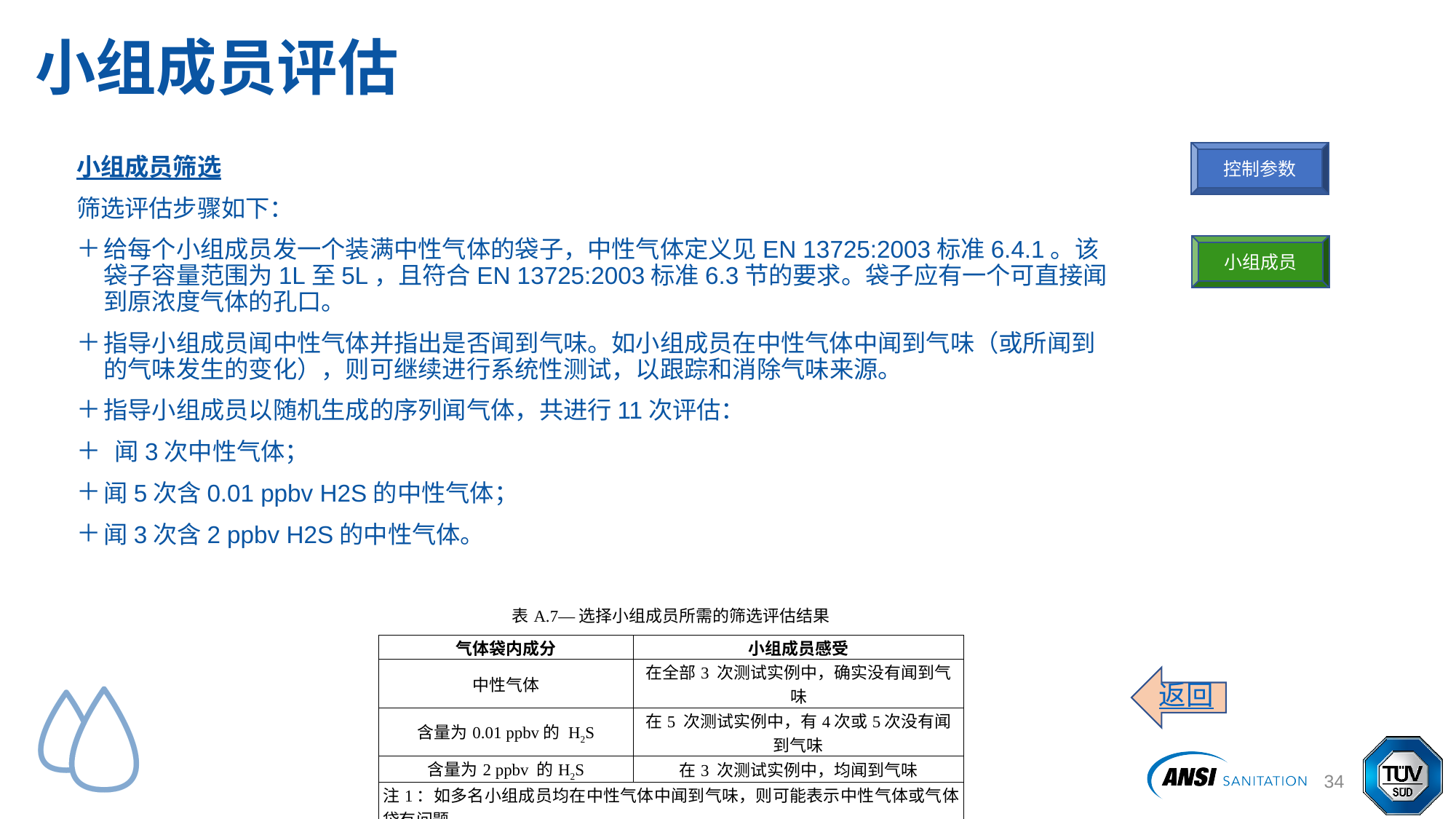

# 小组成员评估
控制参数
小组成员筛选
筛选评估步骤如下：
给每个小组成员发一个装满中性气体的袋子，中性气体定义见EN 13725:2003标准6.4.1。该袋子容量范围为1L至5L，且符合EN 13725:2003标准6.3节的要求。袋子应有一个可直接闻到原浓度气体的孔口。
指导小组成员闻中性气体并指出是否闻到气味。如小组成员在中性气体中闻到气味（或所闻到的气味发生的变化），则可继续进行系统性测试，以跟踪和消除气味来源。
指导小组成员以随机生成的序列闻气体，共进行11次评估：
 闻3次中性气体；
闻5次含0.01 ppbv H2S的中性气体；
闻3次含2 ppbv H2S的中性气体。
小组成员
| 表A.7—选择小组成员所需的筛选评估结果 |  |
| --- | --- |
| 气体袋内成分 | 小组成员感受 |
| 中性气体 | 在全部3 次测试实例中，确实没有闻到气味 |
| 含量为0.01 ppbv的 H2S | 在5 次测试实例中，有4次或5次没有闻到气味 |
| 含量为2 ppbv 的H2S | 在3 次测试实例中，均闻到气味 |
| 注1：如多名小组成员均在中性气体中闻到气味，则可能表示中性气体或气体袋有问题。 注2：ppbv的意思见表11。 |  |
返回
34